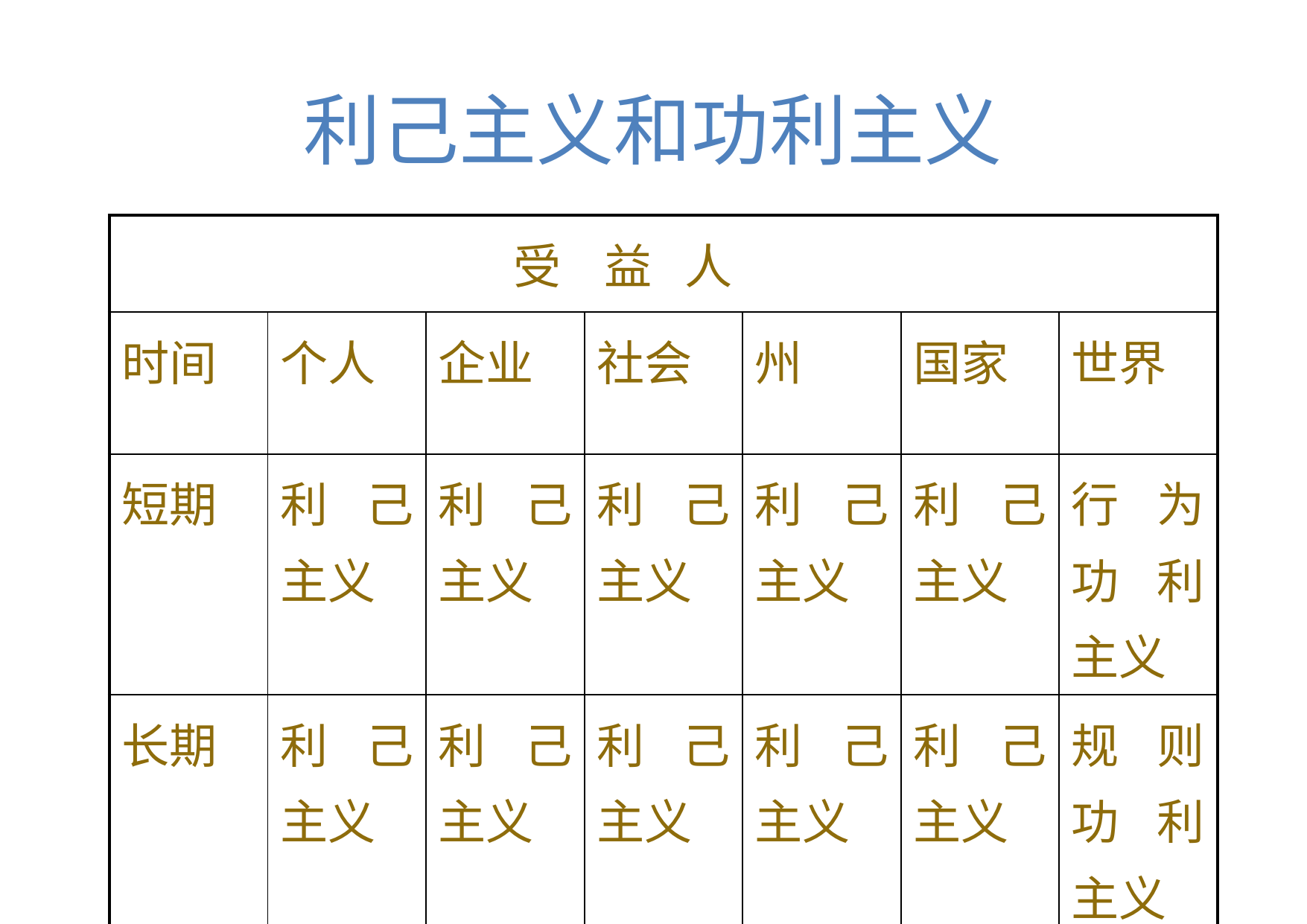

利己主义和功利主义
| 受 益 人 |  |  |  |  |  |  |
| --- | --- | --- | --- | --- | --- | --- |
| 时间 | 个人 | 企业 | 社会 | 州 | 国家 | 世界 |
| 短期 | 利己主义 | 利己主义 | 利己主义 | 利己主义 | 利己主义 | 行为功利主义 |
| 长期 | 利己主义 | 利己主义 | 利己主义 | 利己主义 | 利己主义 | 规则功利主义 |